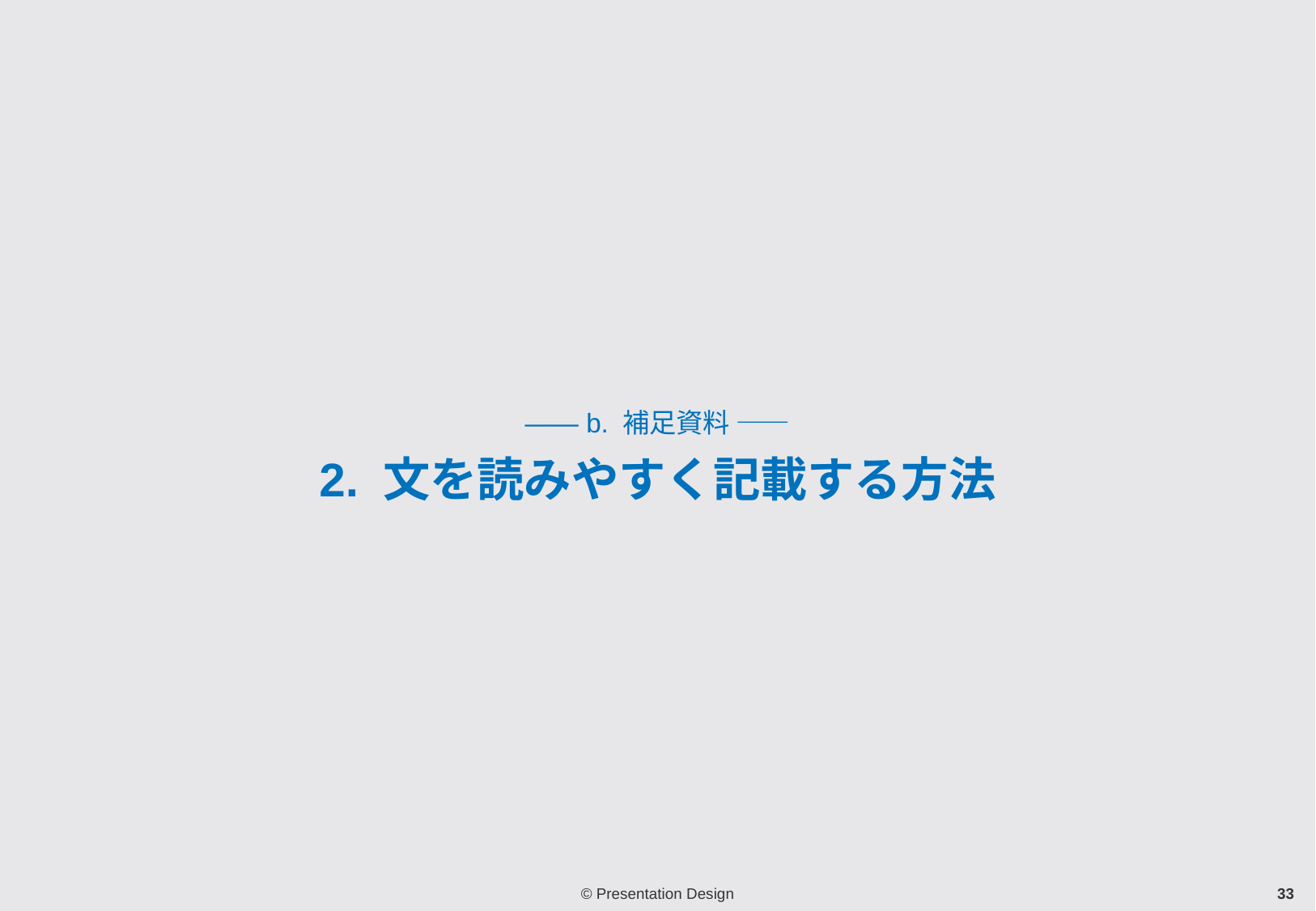

# ―― b. 補足資料 ―― 2. 文を読みやすく記載する方法
© Presentation Design
33